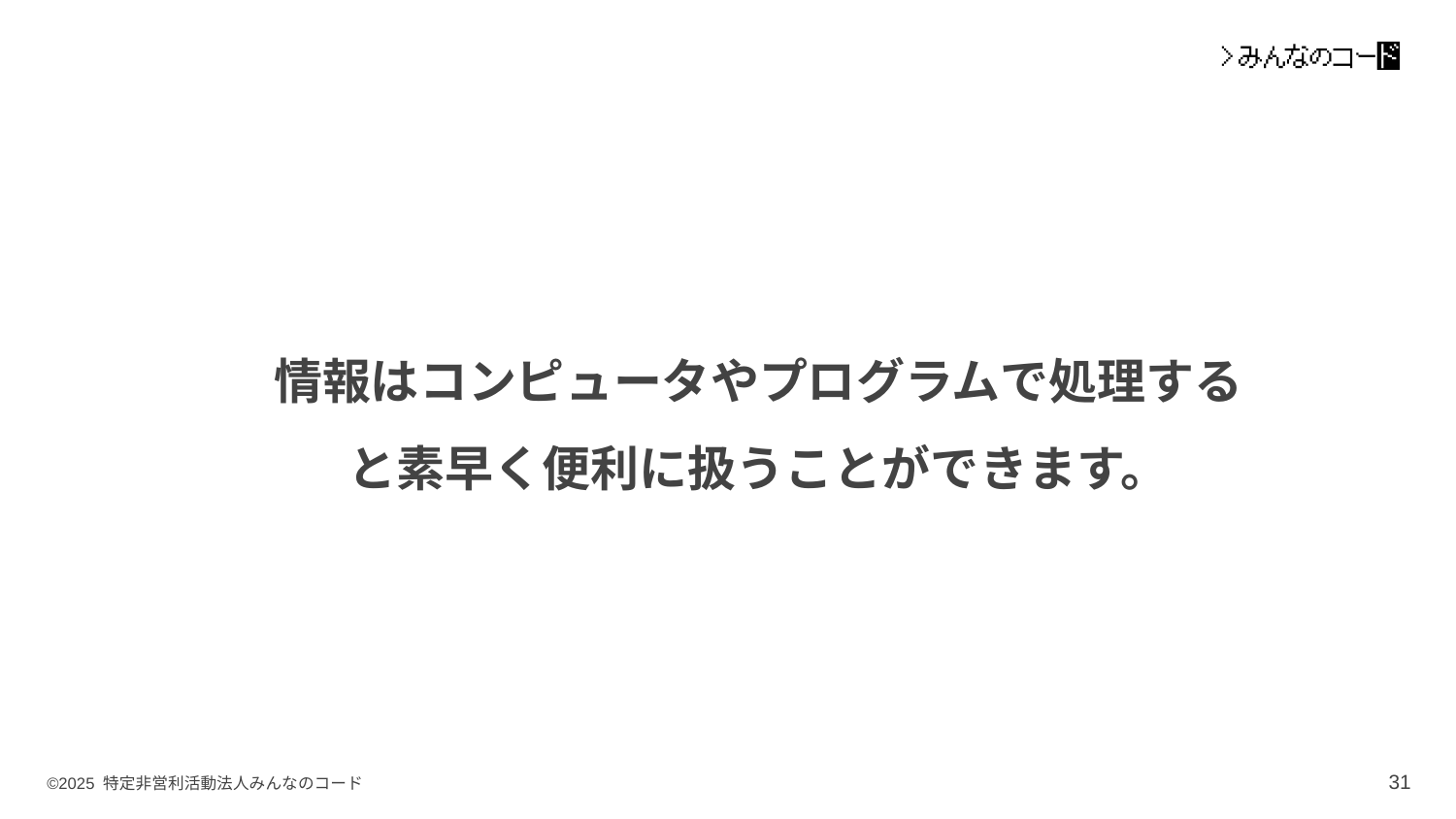

# 情報はコンピュータやプログラムで処理すると素早く便利に扱うことができます。